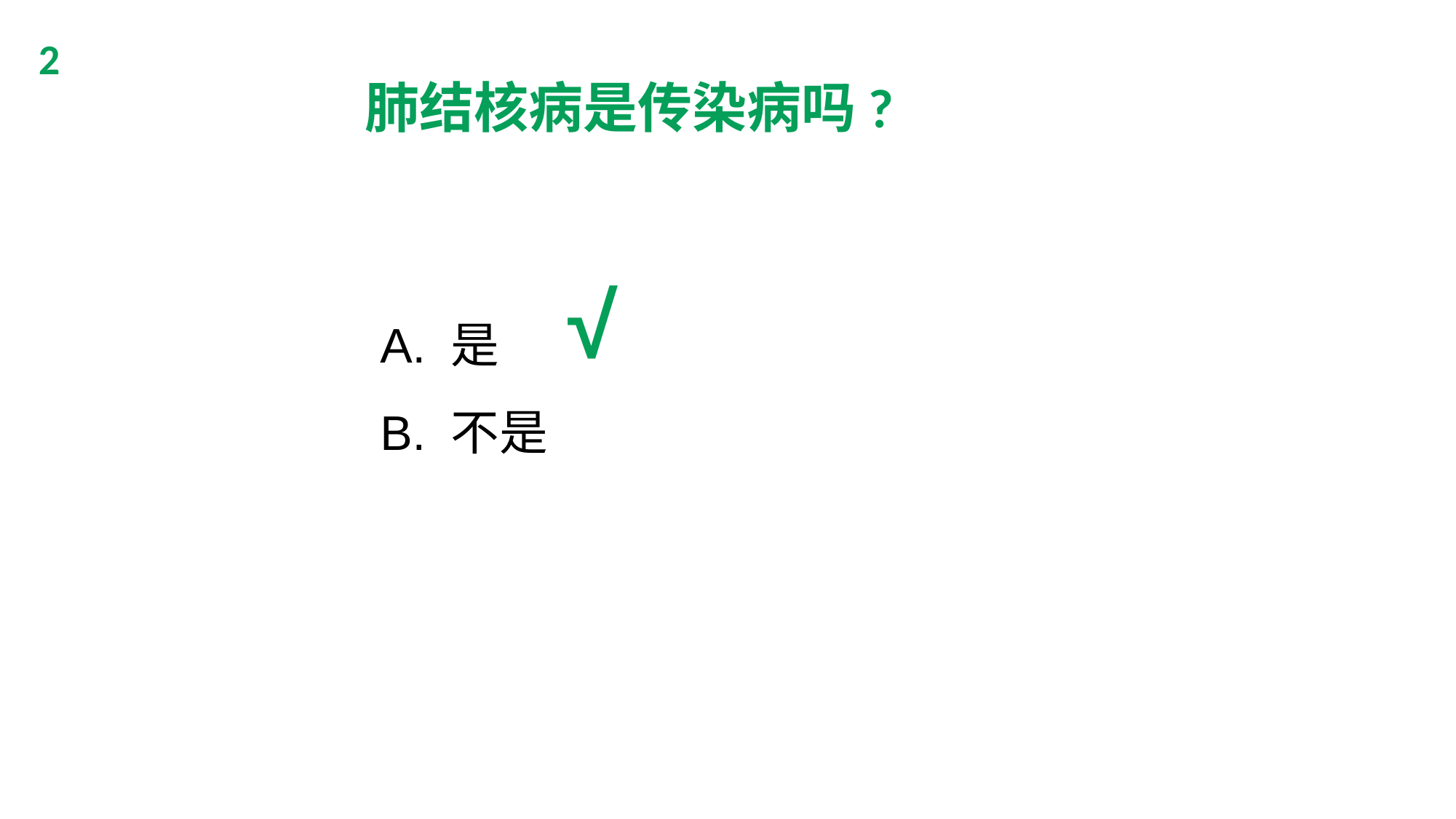

2
肺结核病是传染病吗?

√
A. 是
B. 不是